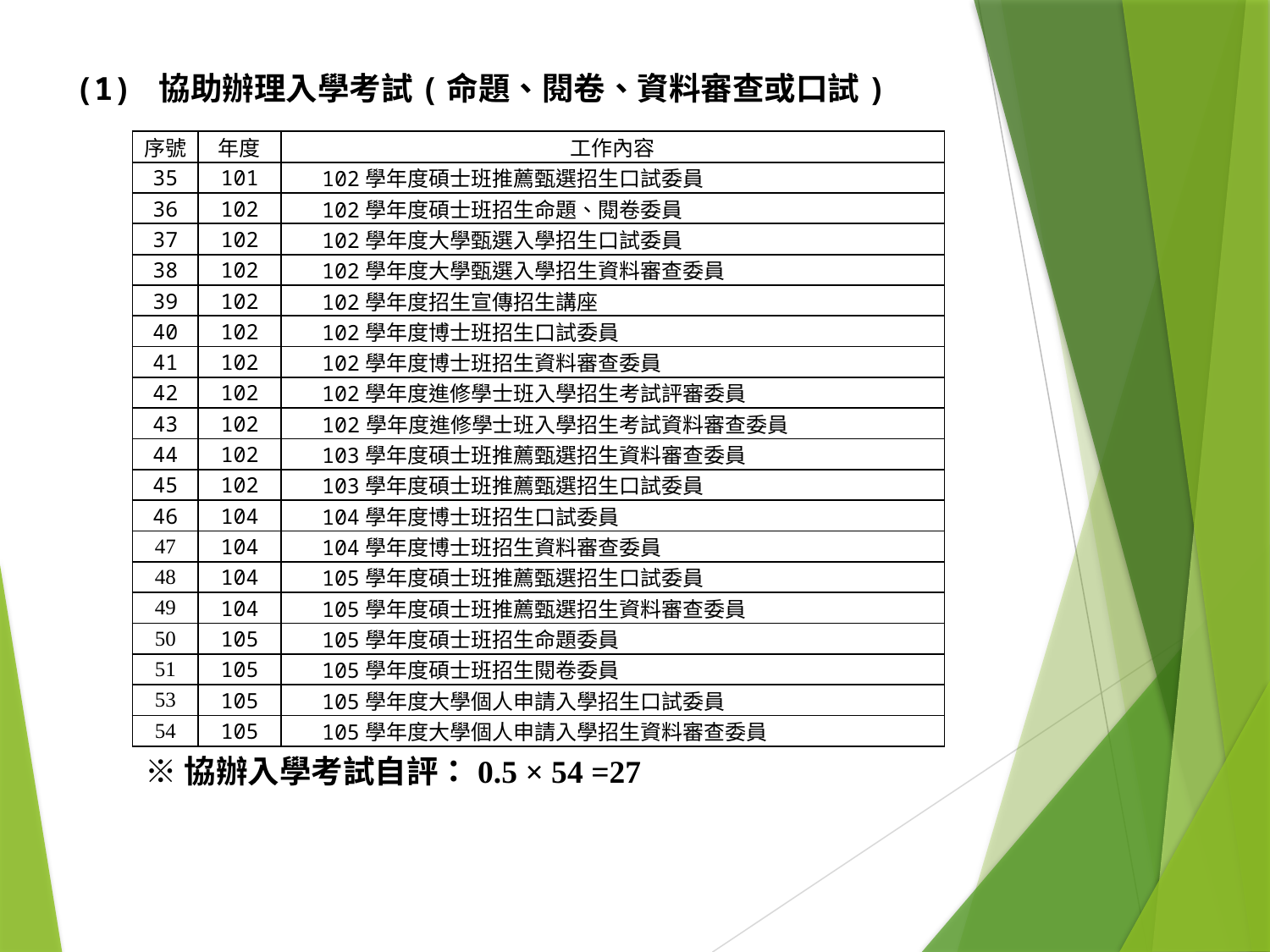

(1) 協助辦理入學考試(命題、閱卷、資料審查或口試)
| 序號 | 年度 | 工作內容 |
| --- | --- | --- |
| 35 | 101 | 102學年度碩士班推薦甄選招生口試委員 |
| 36 | 102 | 102學年度碩士班招生命題、閱卷委員 |
| 37 | 102 | 102學年度大學甄選入學招生口試委員 |
| 38 | 102 | 102學年度大學甄選入學招生資料審查委員 |
| 39 | 102 | 102學年度招生宣傳招生講座 |
| 40 | 102 | 102學年度博士班招生口試委員 |
| 41 | 102 | 102學年度博士班招生資料審查委員 |
| 42 | 102 | 102學年度進修學士班入學招生考試評審委員 |
| 43 | 102 | 102學年度進修學士班入學招生考試資料審查委員 |
| 44 | 102 | 103學年度碩士班推薦甄選招生資料審查委員 |
| 45 | 102 | 103學年度碩士班推薦甄選招生口試委員 |
| 46 | 104 | 104學年度博士班招生口試委員 |
| 47 | 104 | 104學年度博士班招生資料審查委員 |
| 48 | 104 | 105學年度碩士班推薦甄選招生口試委員 |
| 49 | 104 | 105學年度碩士班推薦甄選招生資料審查委員 |
| 50 | 105 | 105學年度碩士班招生命題委員 |
| 51 | 105 | 105學年度碩士班招生閱卷委員 |
| 53 | 105 | 105學年度大學個人申請入學招生口試委員 |
| 54 | 105 | 105學年度大學個人申請入學招生資料審查委員 |
※協辦入學考試自評：0.5 × 54 =27